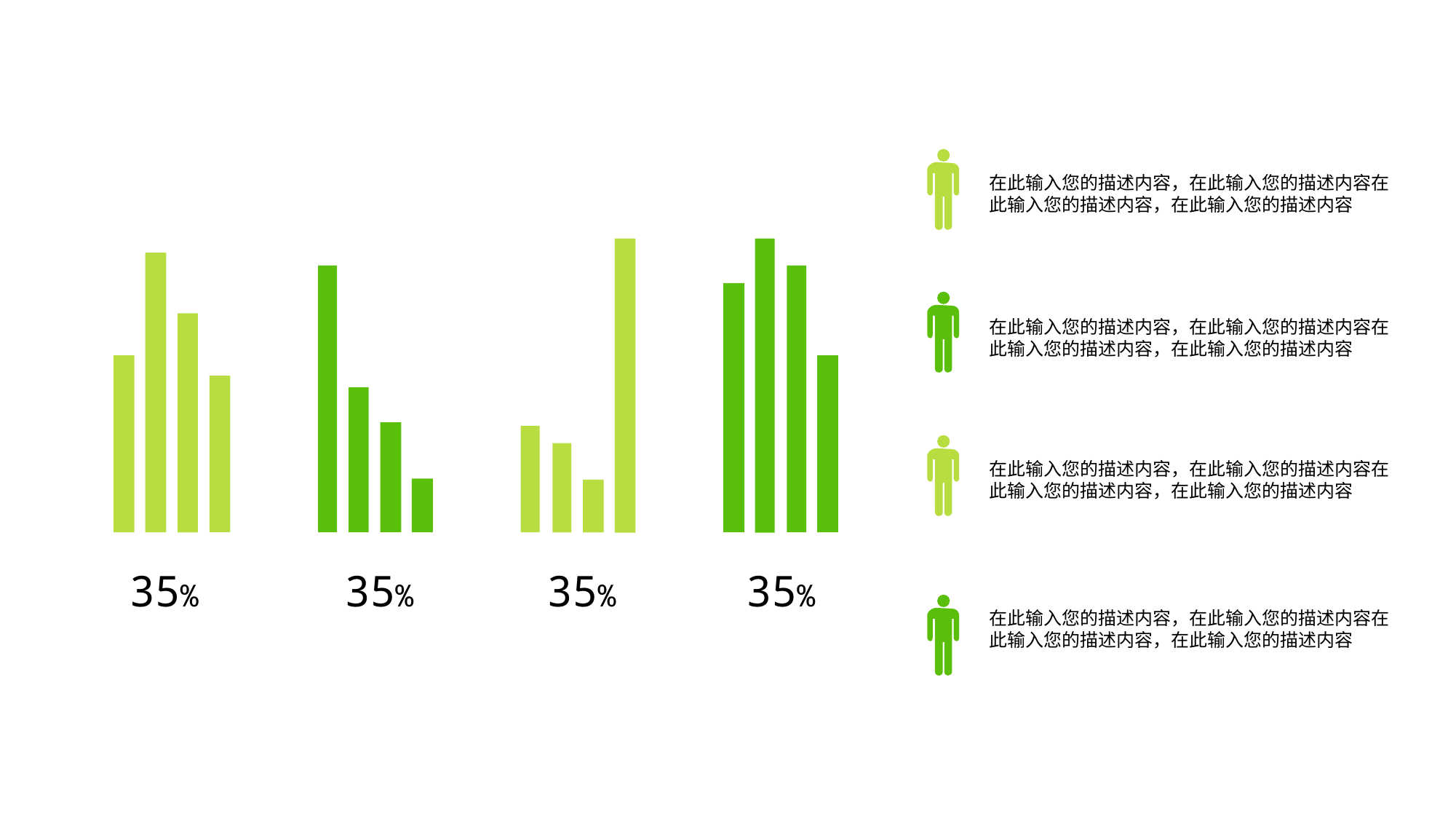

在此输入您的描述内容，在此输入您的描述内容在此输入您的描述内容，在此输入您的描述内容

在此输入您的描述内容，在此输入您的描述内容在此输入您的描述内容，在此输入您的描述内容

在此输入您的描述内容，在此输入您的描述内容在此输入您的描述内容，在此输入您的描述内容

35%
35%
35%
35%

在此输入您的描述内容，在此输入您的描述内容在此输入您的描述内容，在此输入您的描述内容